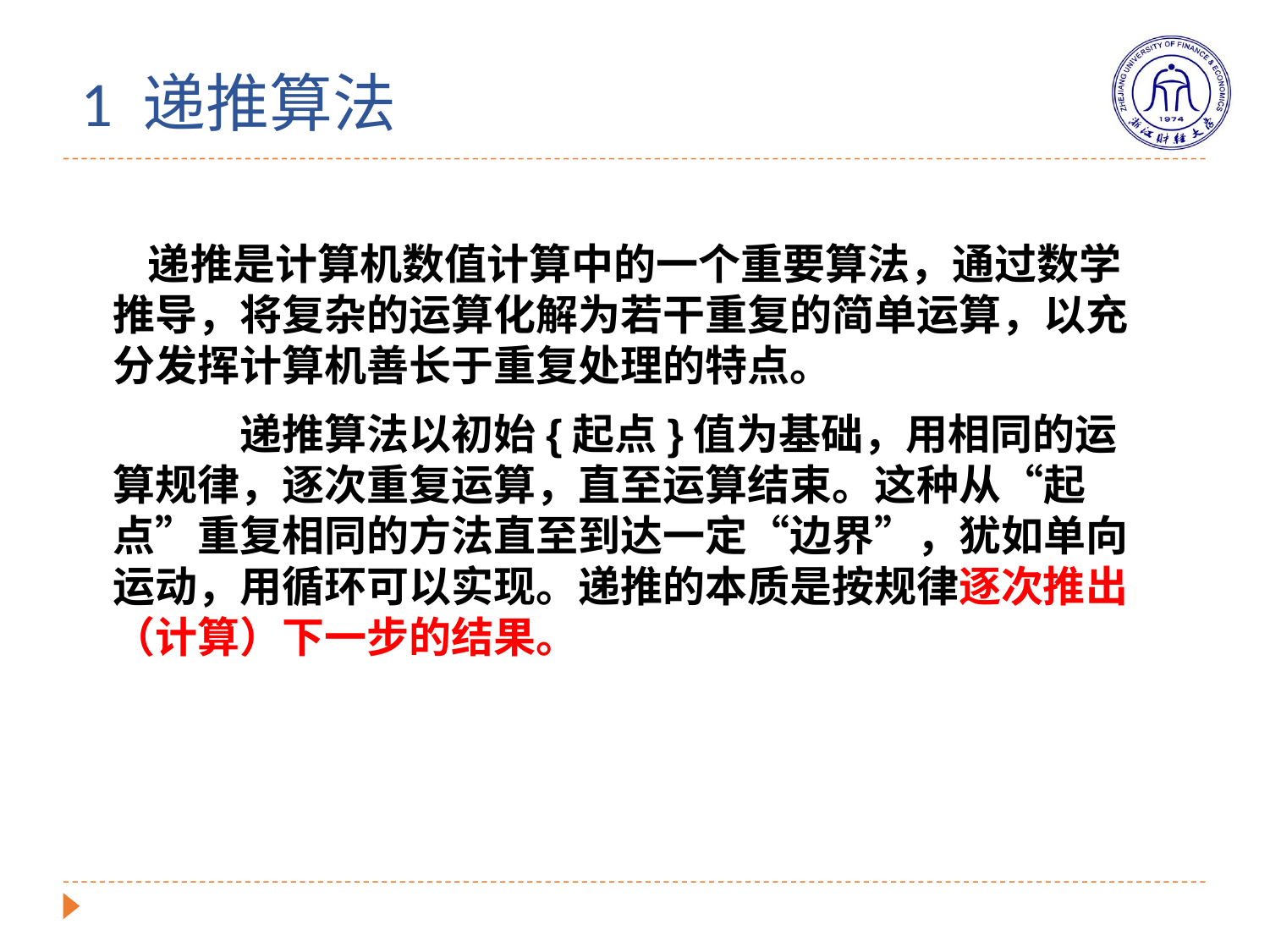

# 1 递推算法

      递推是计算机数值计算中的一个重要算法，通过数学推导，将复杂的运算化解为若干重复的简单运算，以充分发挥计算机善长于重复处理的特点。
 		递推算法以初始{起点}值为基础，用相同的运算规律，逐次重复运算，直至运算结束。这种从“起点”重复相同的方法直至到达一定“边界”，犹如单向运动，用循环可以实现。递推的本质是按规律逐次推出（计算）下一步的结果。。